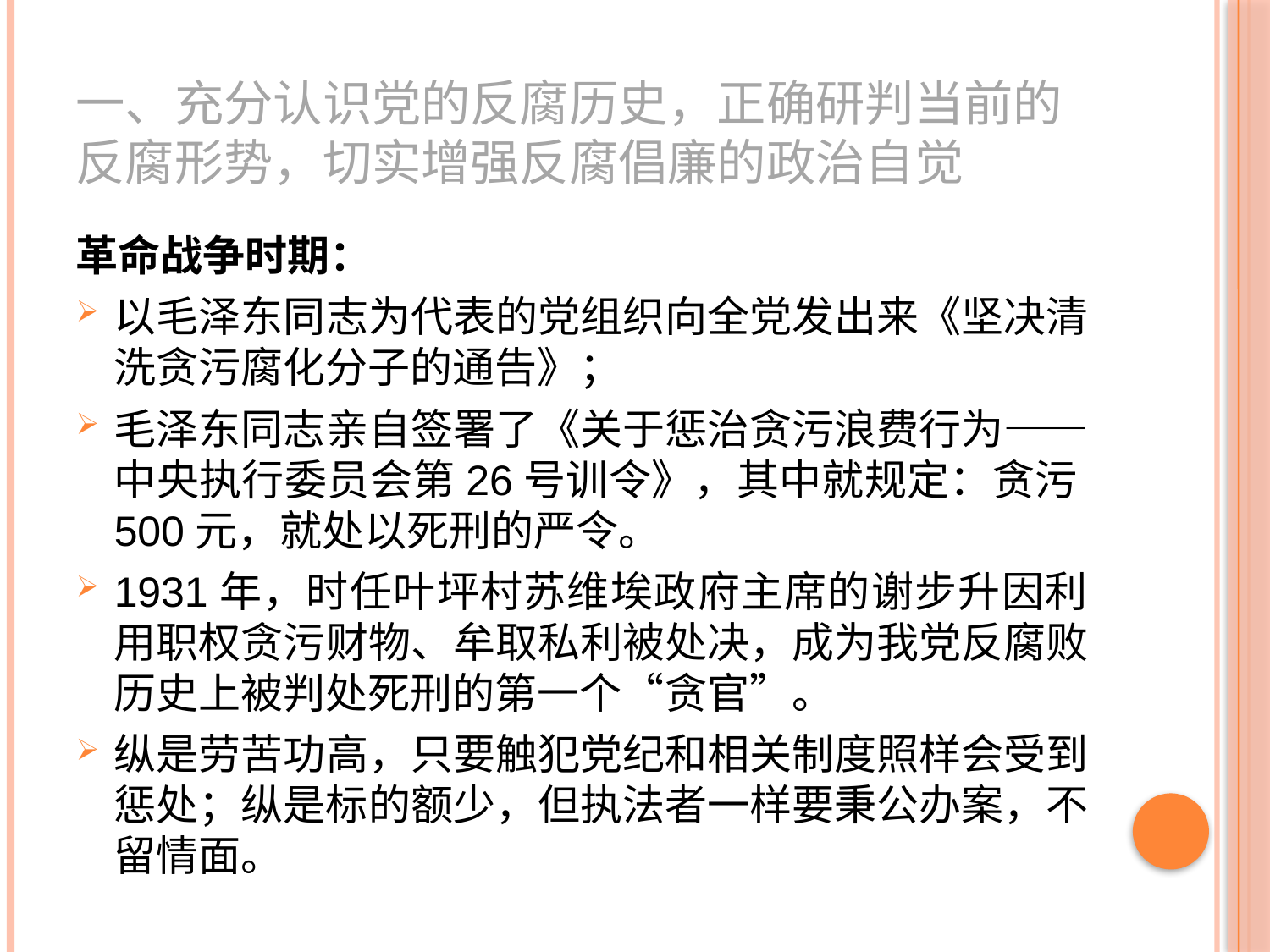

# 一、充分认识党的反腐历史，正确研判当前的反腐形势，切实增强反腐倡廉的政治自觉
革命战争时期：
以毛泽东同志为代表的党组织向全党发出来《坚决清洗贪污腐化分子的通告》；
毛泽东同志亲自签署了《关于惩治贪污浪费行为——中央执行委员会第26号训令》，其中就规定：贪污500元，就处以死刑的严令。
1931年，时任叶坪村苏维埃政府主席的谢步升因利用职权贪污财物、牟取私利被处决，成为我党反腐败历史上被判处死刑的第一个“贪官”。
纵是劳苦功高，只要触犯党纪和相关制度照样会受到惩处；纵是标的额少，但执法者一样要秉公办案，不留情面。